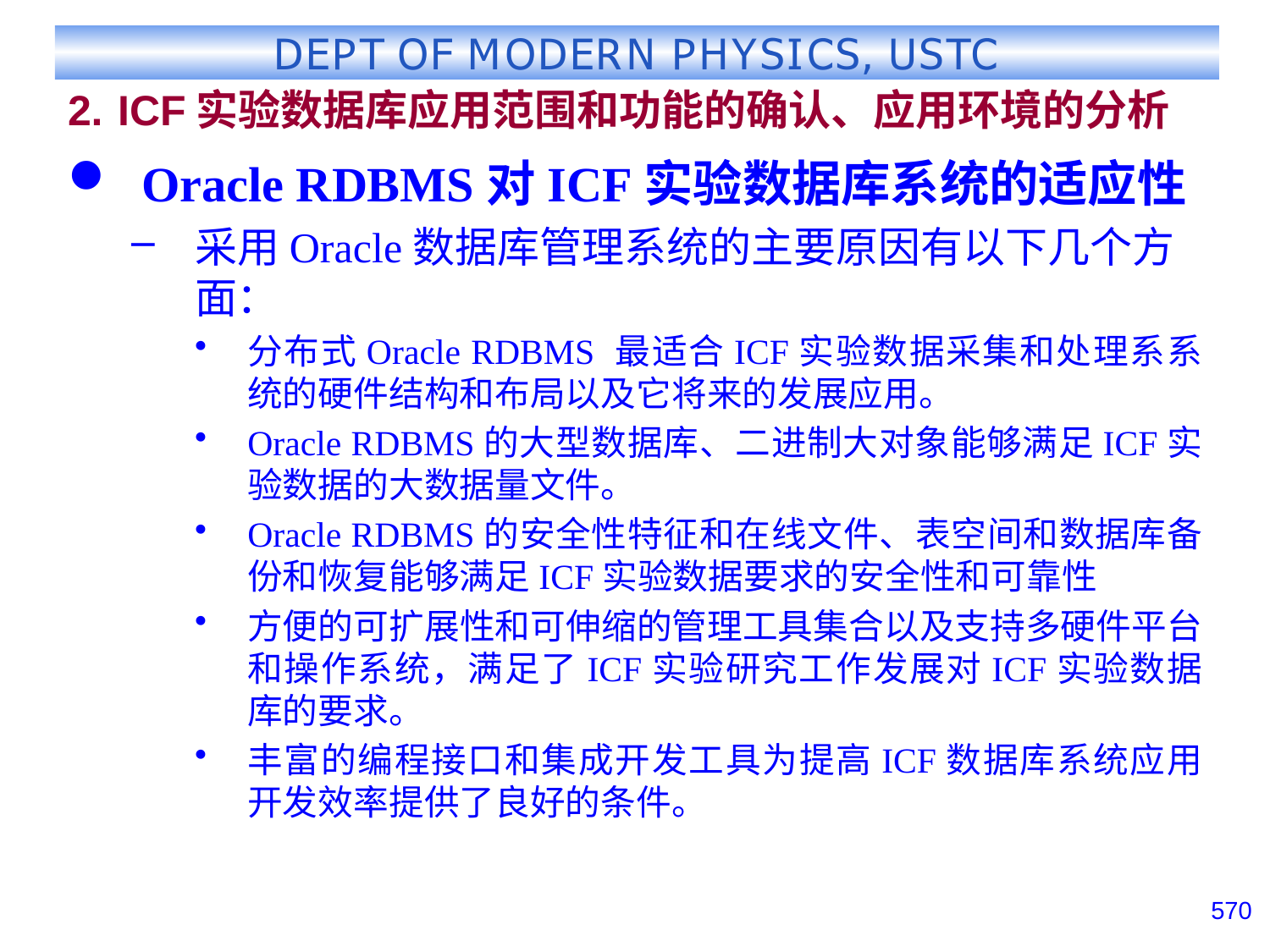

# ICF实验数据库应用范围和功能的确认、应用环境的分析
Oracle RDBMS对ICF实验数据库系统的适应性
采用Oracle数据库管理系统的主要原因有以下几个方面：
分布式Oracle RDBMS 最适合ICF实验数据采集和处理系系统的硬件结构和布局以及它将来的发展应用。
Oracle RDBMS的大型数据库、二进制大对象能够满足ICF实验数据的大数据量文件。
Oracle RDBMS的安全性特征和在线文件、表空间和数据库备份和恢复能够满足ICF实验数据要求的安全性和可靠性
方便的可扩展性和可伸缩的管理工具集合以及支持多硬件平台和操作系统，满足了ICF实验研究工作发展对ICF实验数据库的要求。
丰富的编程接口和集成开发工具为提高ICF数据库系统应用开发效率提供了良好的条件。